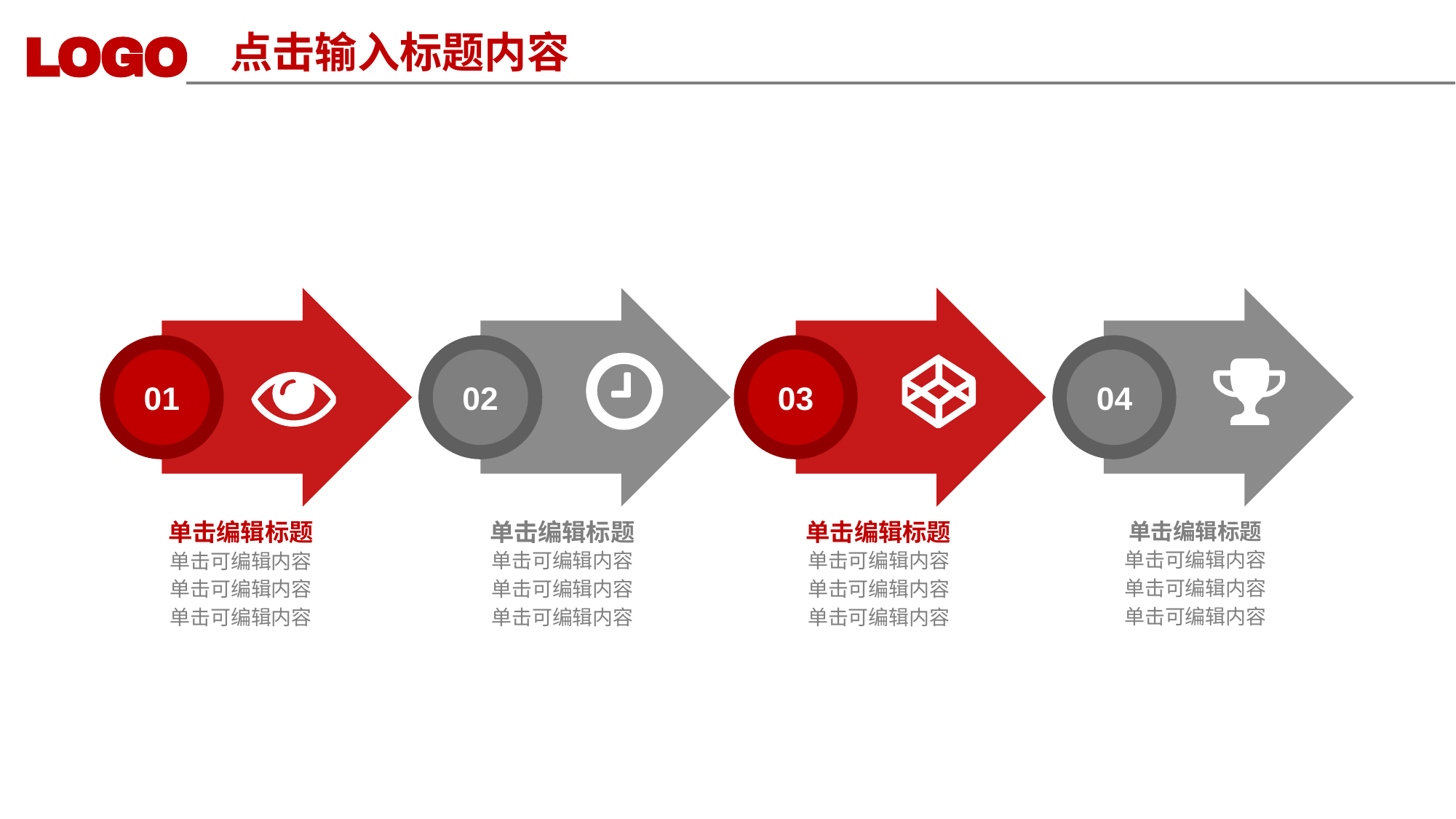

LOGO
点击输入标题内容

01

02

03

04

单击编辑标题
单击可编辑内容
单击可编辑内容
单击可编辑内容
单击编辑标题
单击可编辑内容
单击可编辑内容
单击可编辑内容
单击编辑标题
单击可编辑内容
单击可编辑内容
单击可编辑内容
单击编辑标题
单击可编辑内容
单击可编辑内容
单击可编辑内容